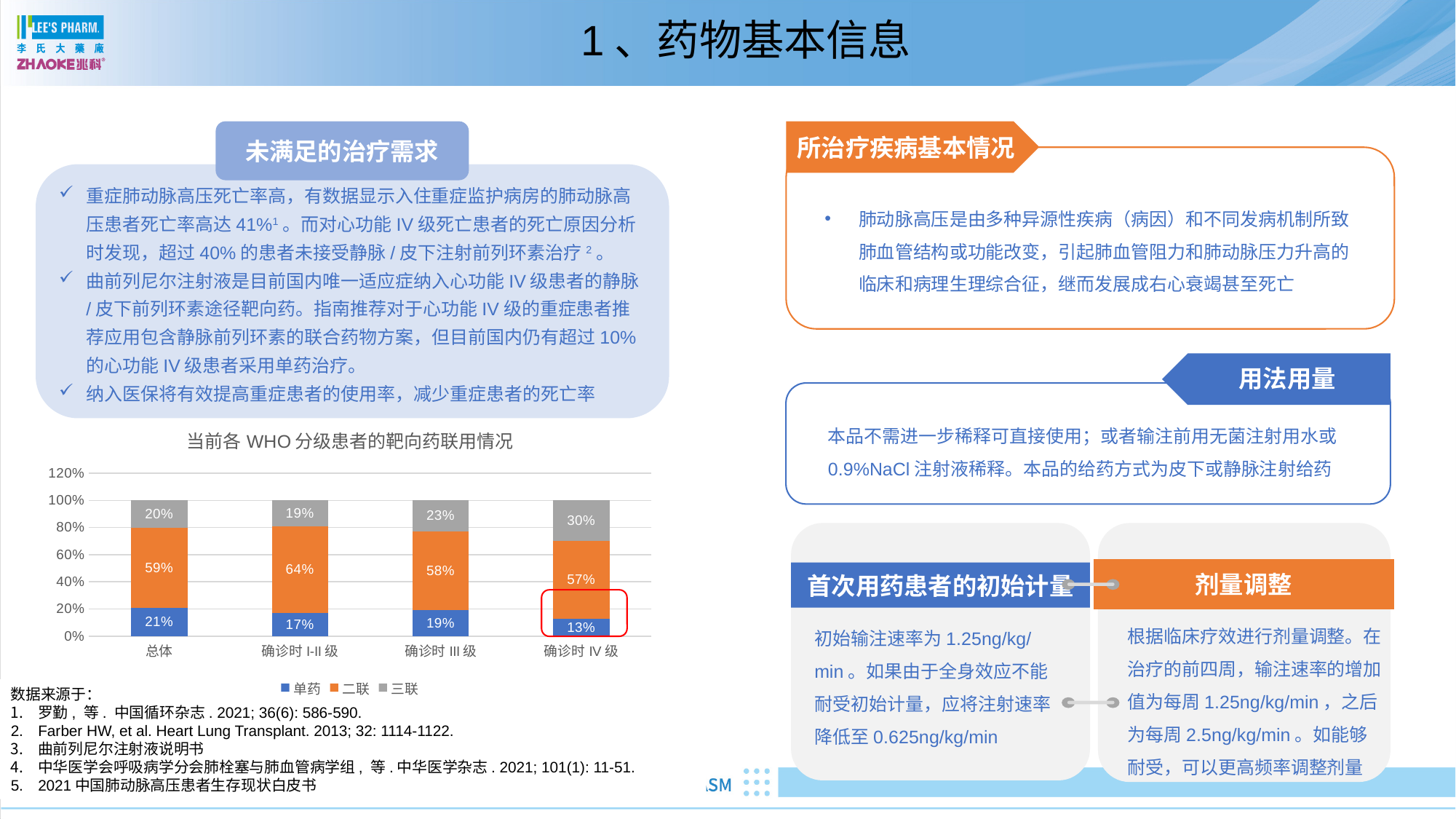

# 1、药物基本信息
未满足的治疗需求
所治疗疾病基本情况

重症肺动脉高压死亡率高，有数据显示入住重症监护病房的肺动脉高压患者死亡率高达41%1。而对心功能IV级死亡患者的死亡原因分析时发现，超过40%的患者未接受静脉/皮下注射前列环素治疗2。
曲前列尼尔注射液是目前国内唯一适应症纳入心功能IV级患者的静脉/皮下前列环素途径靶向药。指南推荐对于心功能IV级的重症患者推荐应用包含静脉前列环素的联合药物方案，但目前国内仍有超过10%的心功能IV级患者采用单药治疗。
纳入医保将有效提高重症患者的使用率，减少重症患者的死亡率
肺动脉高压是由多种异源性疾病（病因）和不同发病机制所致肺血管结构或功能改变，引起肺血管阻力和肺动脉压力升高的临床和病理生理综合征，继而发展成右心衰竭甚至死亡

用法用量

本品不需进一步稀释可直接使用；或者输注前用无菌注射用水或0.9%NaCl注射液稀释。本品的给药方式为皮下或静脉注射给药

### Chart: 当前各WHO分级患者的靶向药联用情况

| Category | 单药 | 二联 | 三联 |
|---|---|---|---|
| 总体 | 0.21 | 0.59 | 0.2 |
| 确诊时I-II级 | 0.17 | 0.64 | 0.19 |
| 确诊时III级 | 0.19 | 0.58 | 0.23 |
| 确诊时IV级 | 0.13 | 0.57 | 0.3 |
首次用药患者的初始计量

剂量调整

根据临床疗效进行剂量调整。在治疗的前四周，输注速率的增加值为每周1.25ng/kg/min，之后为每周2.5ng/kg/min。如能够耐受，可以更高频率调整剂量
初始输注速率为1.25ng/kg/min。如果由于全身效应不能耐受初始计量，应将注射速率降低至0.625ng/kg/min

数据来源于：
罗勤, 等. 中国循环杂志. 2021; 36(6): 586-590.
Farber HW, et al. Heart Lung Transplant. 2013; 32: 1114-1122.
曲前列尼尔注射液说明书
中华医学会呼吸病学分会肺栓塞与肺血管病学组, 等.中华医学杂志. 2021; 101(1): 11-51.
2021中国肺动脉高压患者生存现状白皮书